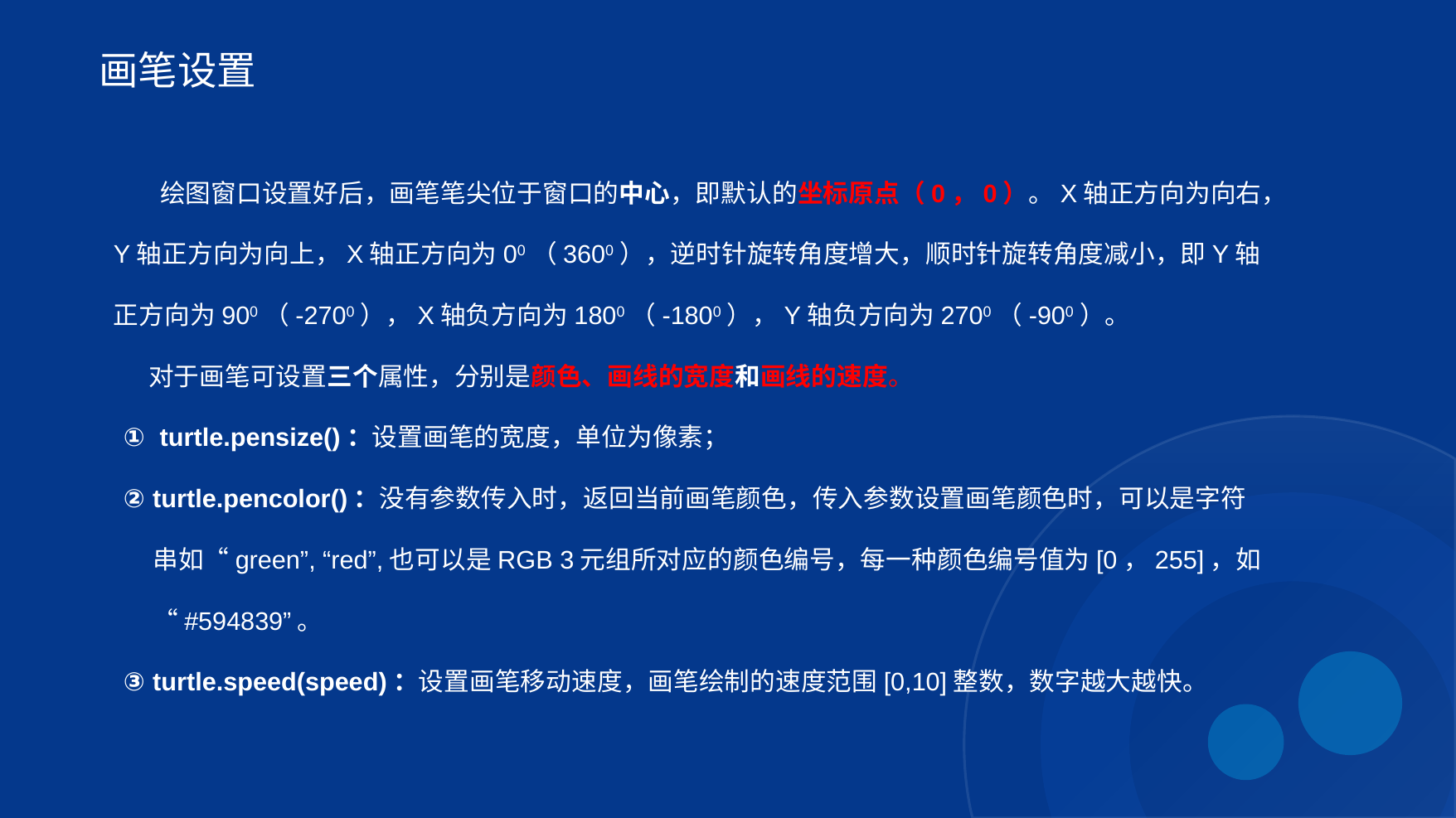

画笔设置
       绘图窗口设置好后，画笔笔尖位于窗口的中心，即默认的坐标原点（0，0）。X轴正方向为向右，Y轴正方向为向上，X轴正方向为00（3600），逆时针旋转角度增大，顺时针旋转角度减小，即Y轴正方向为900（-2700），X轴负方向为1800（-1800），Y轴负方向为2700（-900）。
     对于画笔可设置三个属性，分别是颜色、画线的宽度和画线的速度。
 turtle.pensize()：设置画笔的宽度，单位为像素；
turtle.pencolor()：没有参数传入时，返回当前画笔颜色，传入参数设置画笔颜色时，可以是字符串如“green”, “red”,也可以是RGB 3元组所对应的颜色编号，每一种颜色编号值为[0，255]，如“#594839”。
turtle.speed(speed)：设置画笔移动速度，画笔绘制的速度范围[0,10]整数，数字越大越快。